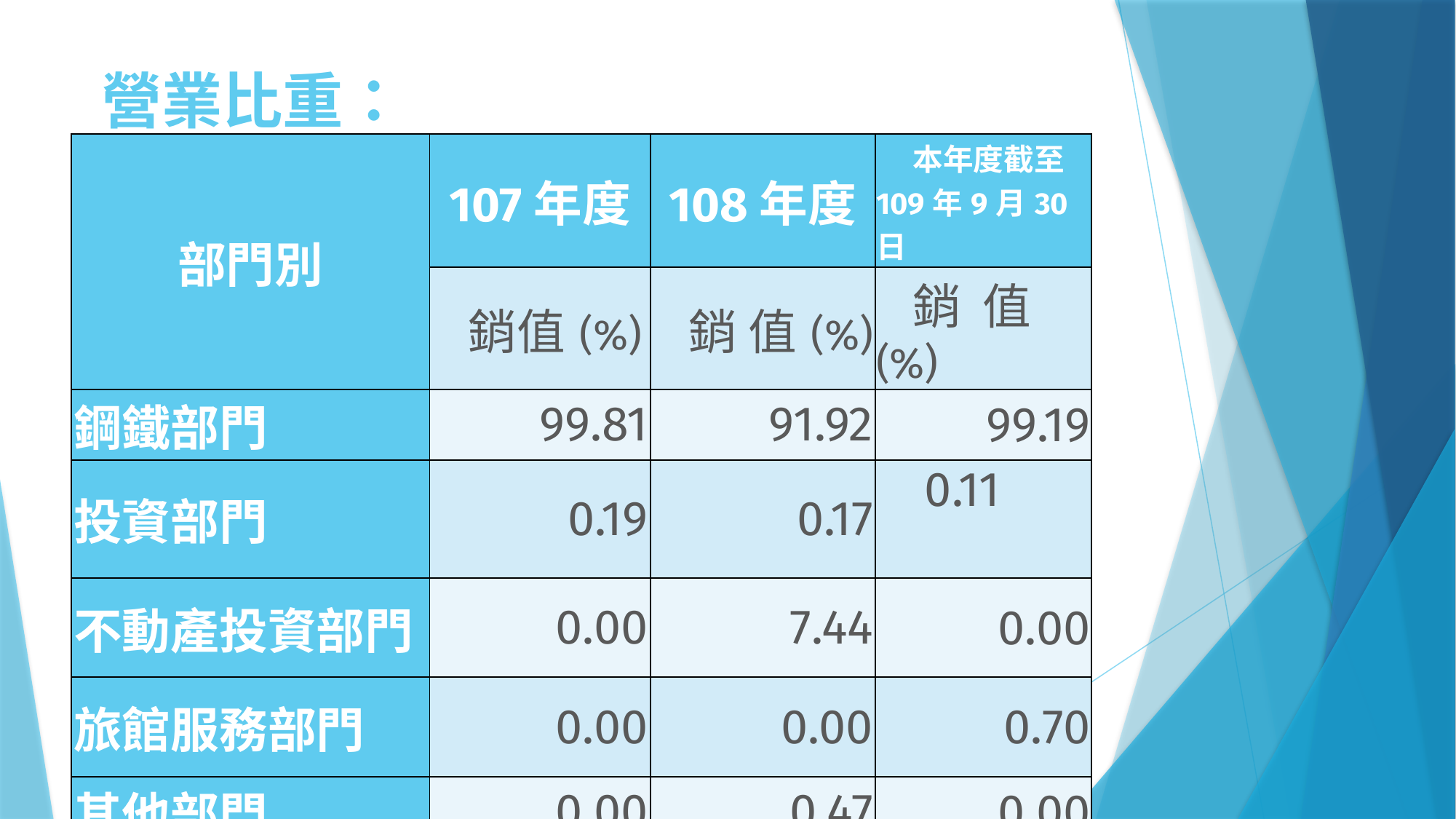

營業比重：
| 部門別 | 107年度 | 108年度 | 本年度截至109年9月30日 |
| --- | --- | --- | --- |
|  | 銷值(%) | 銷 值(%) | 銷 值(%) |
| 鋼鐵部門 | 99.81 | 91.92 | 99.19 |
| 投資部門 | 0.19 | 0.17 | 0.11 |
| 不動產投資部門 | 0.00 | 7.44 | 0.00 |
| 旅館服務部門 | 0.00 | 0.00 | 0.70 |
| 其他部門 | 0.00 | 0.47 | 0.00 |
| 合 計 | 100.00 | 100.00 | 100.00 |